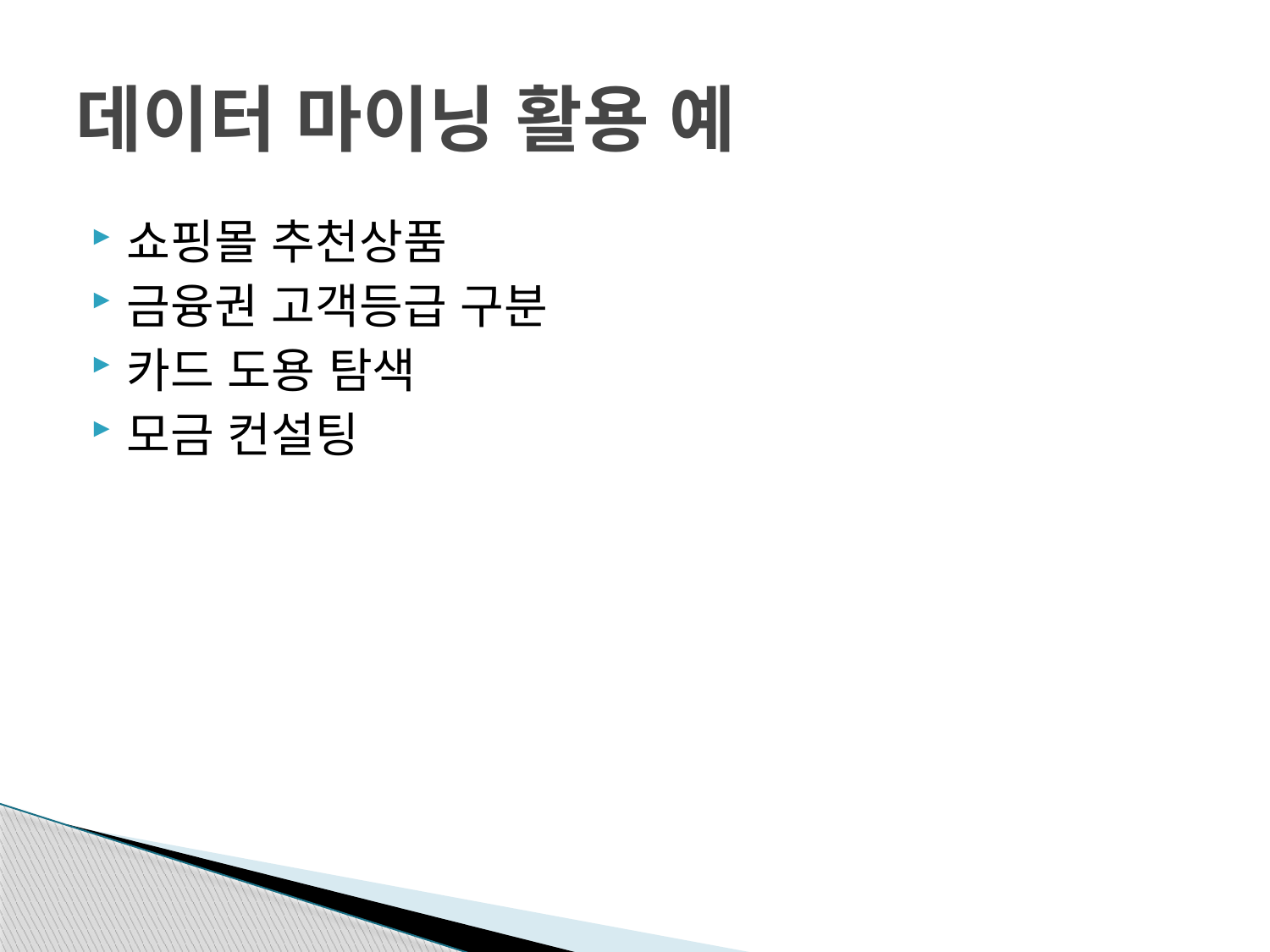

# 데이터 마이닝 활용 예
쇼핑몰 추천상품
금융권 고객등급 구분
카드 도용 탐색
모금 컨설팅